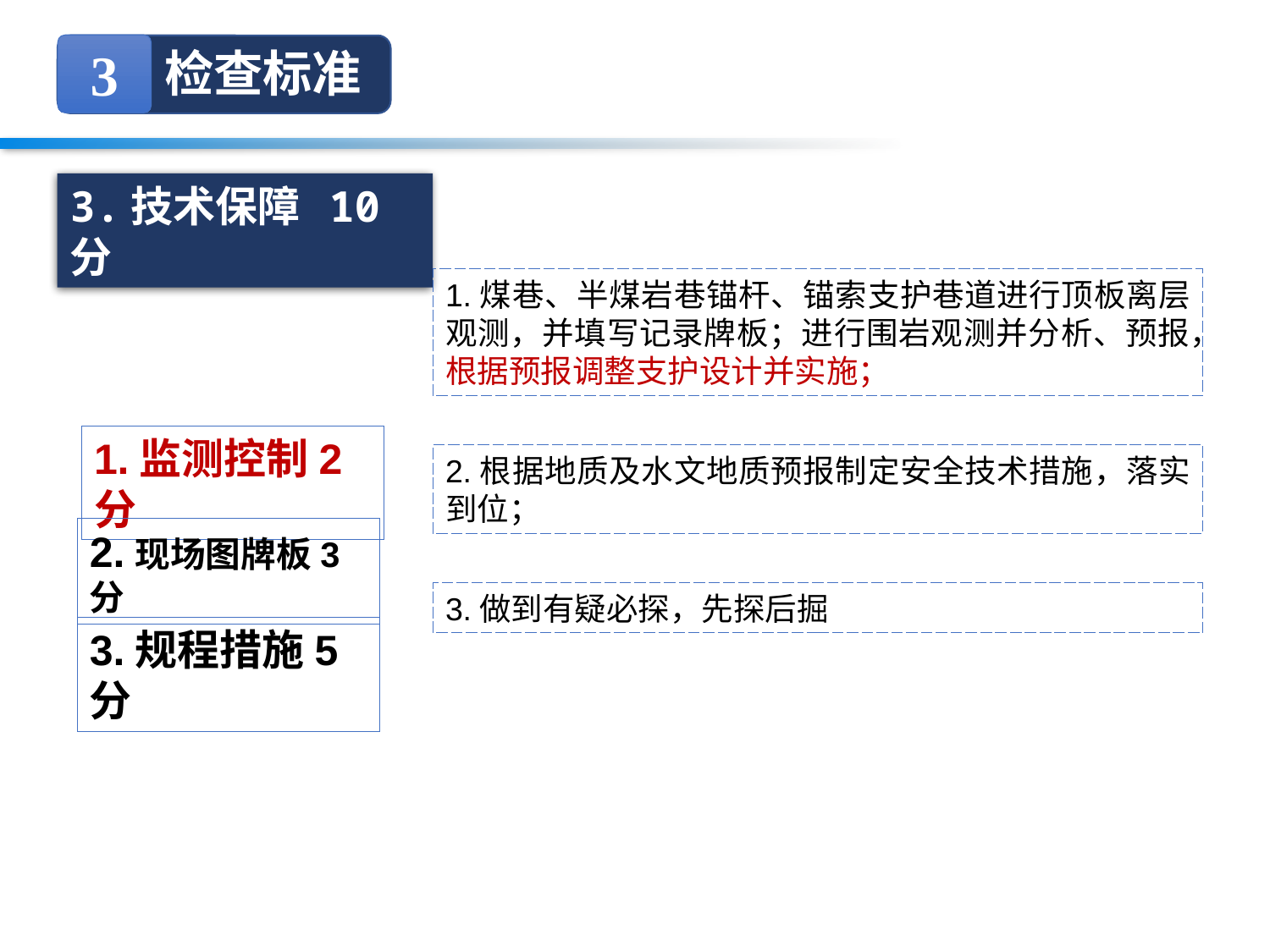

3

检查标准

3.技术保障  10分
1.煤巷、半煤岩巷锚杆、锚索支护巷道进行顶板离层观测，并填写记录牌板；进行围岩观测并分析、预报，根据预报调整支护设计并实施；
1.监测控制2分
2.根据地质及水文地质预报制定安全技术措施，落实到位；
2.现场图牌板3分
3.做到有疑必探，先探后掘
3.规程措施5分